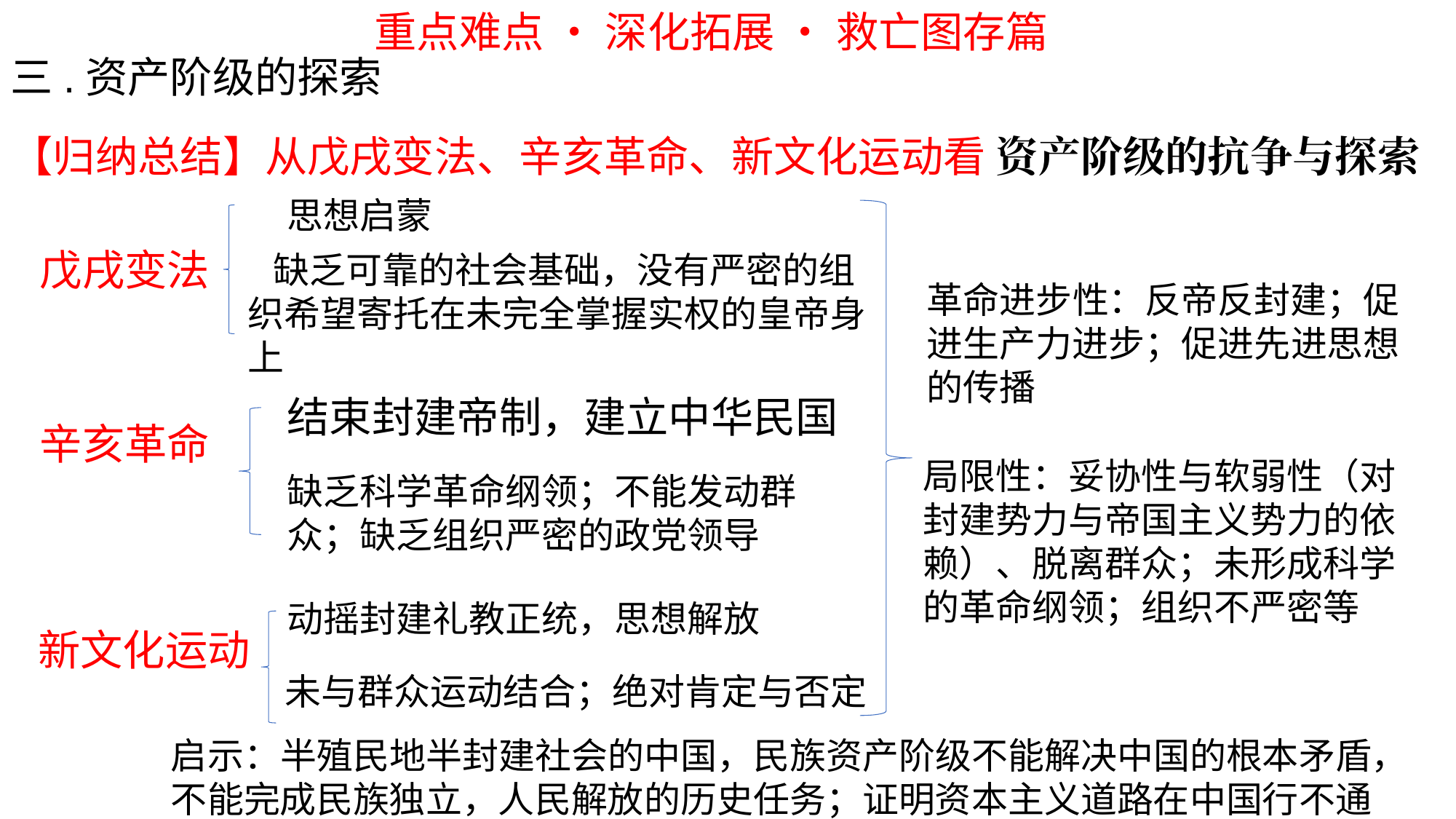

重点难点 • 深化拓展 • 救亡图存篇
三.资产阶级的探索
【归纳总结】从戊戌变法、辛亥革命、新文化运动看 资产阶级的抗争与探索

思想启蒙

戊戌变法
  缺乏可靠的社会基础，没有严密的组织希望寄托在未完全掌握实权的皇帝身上
革命进步性：反帝反封建；促进生产力进步；促进先进思想的传播
结束封建帝制，建立中华民国

辛亥革命
局限性：妥协性与软弱性（对封建势力与帝国主义势力的依赖）、脱离群众；未形成科学的革命纲领；组织不严密等
缺乏科学革命纲领；不能发动群众；缺乏组织严密的政党领导
动摇封建礼教正统，思想解放

新文化运动
未与群众运动结合；绝对肯定与否定
启示：半殖民地半封建社会的中国，民族资产阶级不能解决中国的根本矛盾，不能完成民族独立，人民解放的历史任务；证明资本主义道路在中国行不通